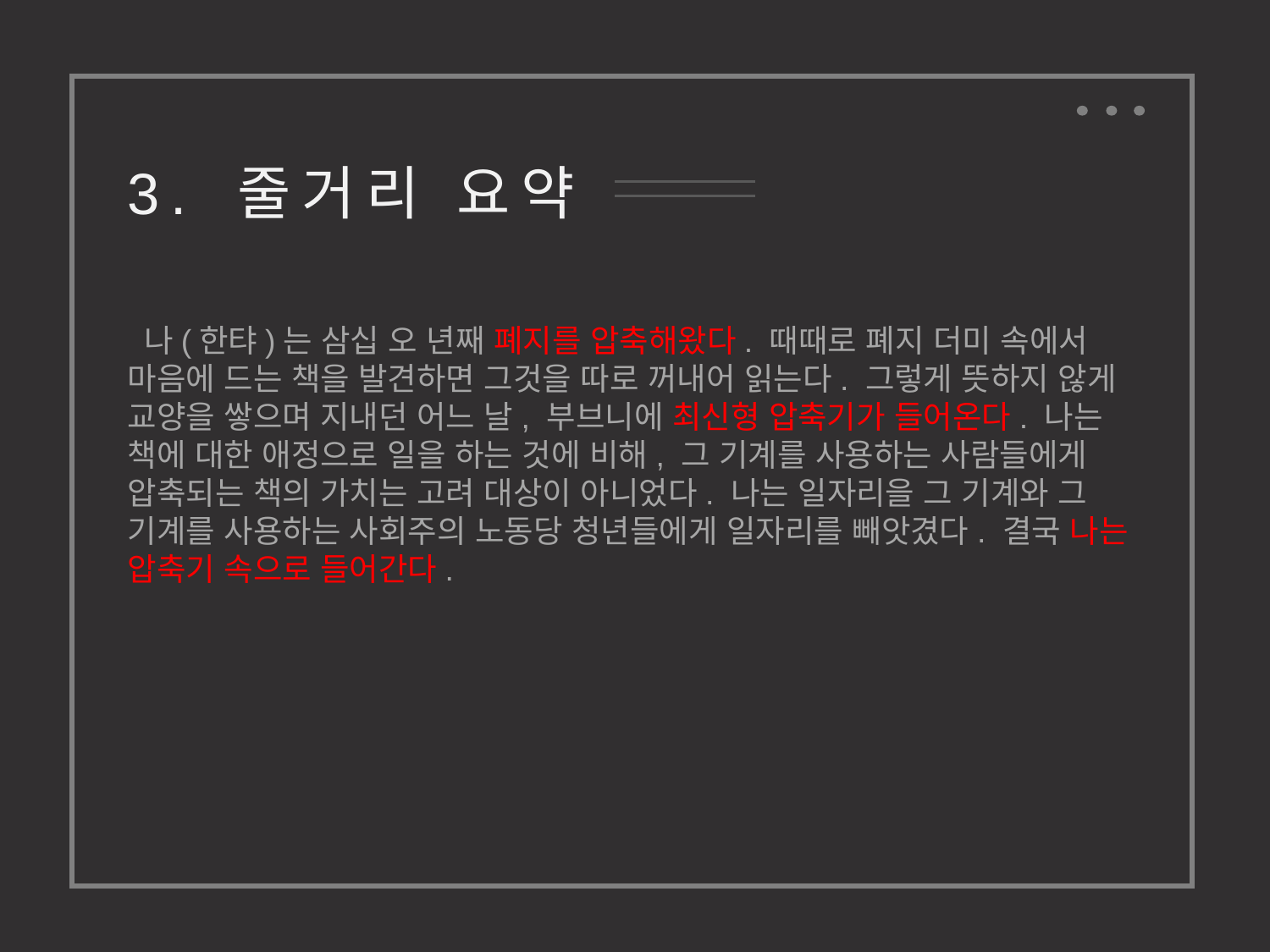

3. 줄거리 요약

 나(한탸)는 삼십 오 년째 폐지를 압축해왔다. 때때로 폐지 더미 속에서 마음에 드는 책을 발견하면 그것을 따로 꺼내어 읽는다. 그렇게 뜻하지 않게 교양을 쌓으며 지내던 어느 날, 부브니에 최신형 압축기가 들어온다. 나는 책에 대한 애정으로 일을 하는 것에 비해, 그 기계를 사용하는 사람들에게 압축되는 책의 가치는 고려 대상이 아니었다. 나는 일자리을 그 기계와 그 기계를 사용하는 사회주의 노동당 청년들에게 일자리를 빼앗겼다. 결국 나는 압축기 속으로 들어간다.